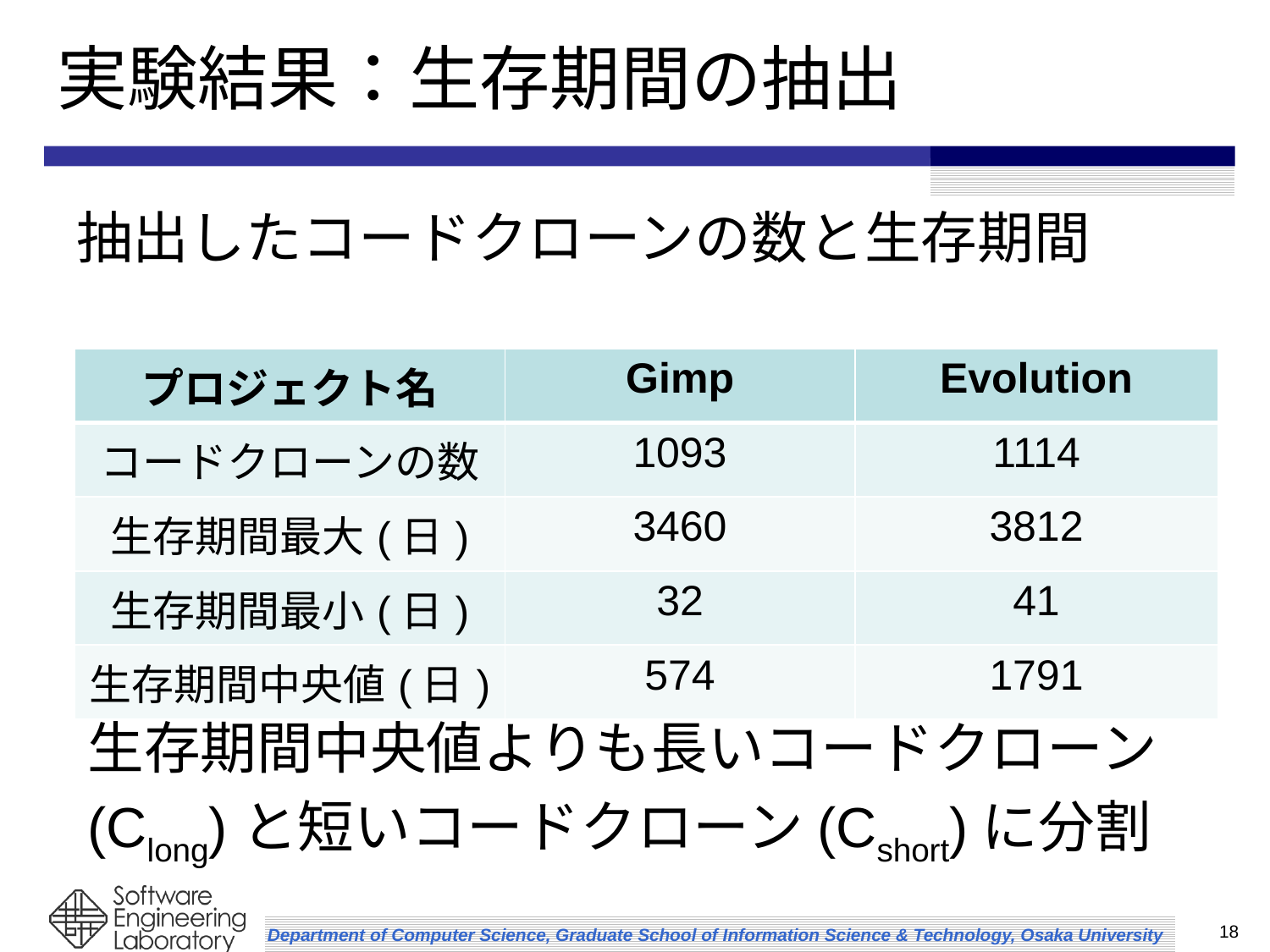

# 実験結果：生存期間の抽出
抽出したコードクローンの数と生存期間
| プロジェクト名 | Gimp | Evolution |
| --- | --- | --- |
| コードクローンの数 | 1093 | 1114 |
| 生存期間最大(日) | 3460 | 3812 |
| 生存期間最小(日) | 32 | 41 |
| 生存期間中央値(日) | 574 | 1791 |
生存期間中央値よりも長いコードクローン
(Clong)と短いコードクローン(Cshort)に分割

18